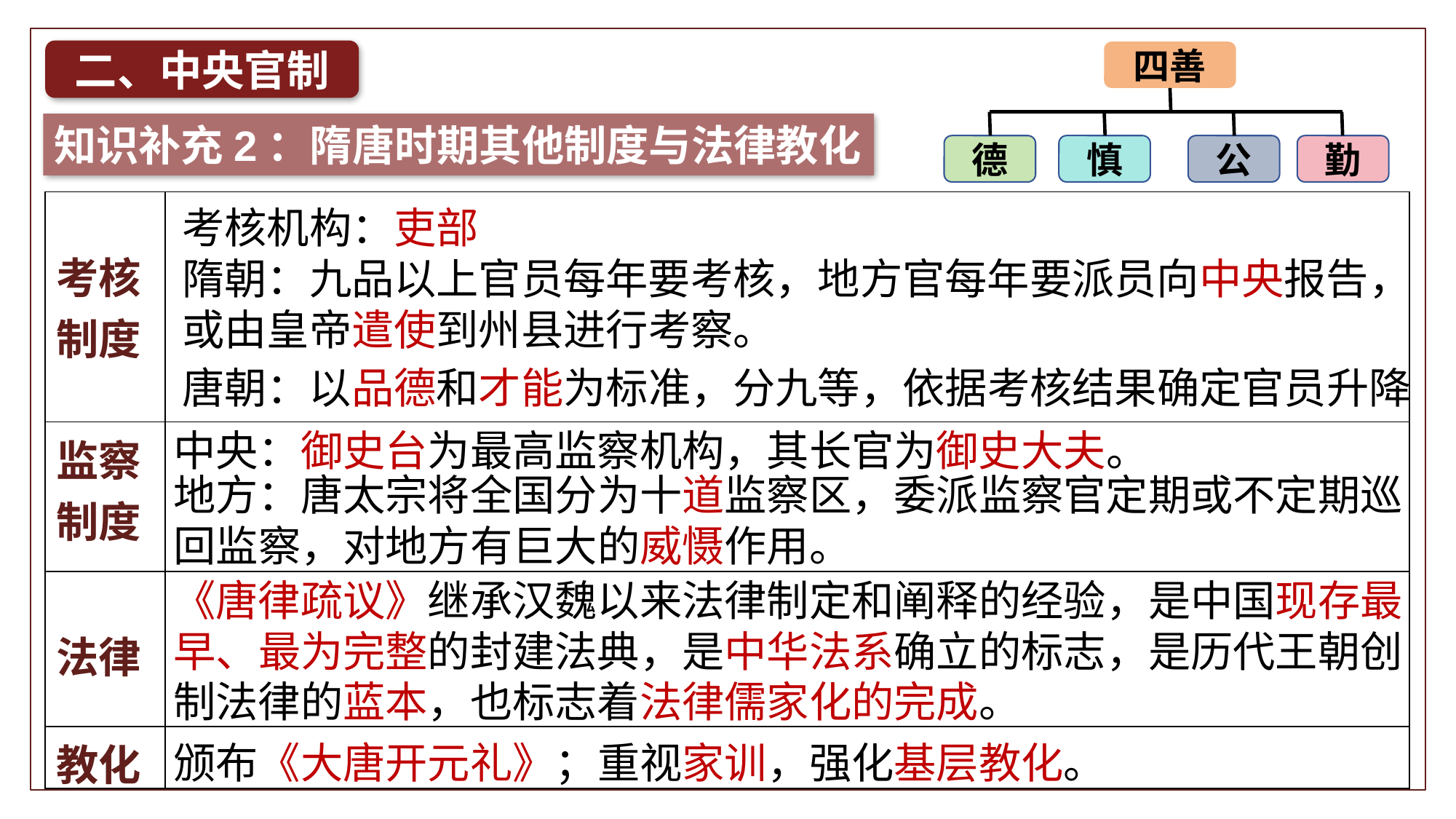

二、中央官制
四善
德
慎
公
勤
知识补充2：隋唐时期其他制度与法律教化
| 考核制度 |  |
| --- | --- |
| 监察制度 |  |
| 法律 |  |
| 教化 |  |
考核机构：吏部
隋朝：九品以上官员每年要考核，地方官每年要派员向中央报告，或由皇帝遣使到州县进行考察。
唐朝：以品德和才能为标准，分九等，依据考核结果确定官员升降
中央：御史台为最高监察机构，其长官为御史大夫。
地方：唐太宗将全国分为十道监察区，委派监察官定期或不定期巡回监察，对地方有巨大的威慑作用。
《唐律疏议》继承汉魏以来法律制定和阐释的经验，是中国现存最早、最为完整的封建法典，是中华法系确立的标志，是历代王朝创制法律的蓝本，也标志着法律儒家化的完成。
颁布《大唐开元礼》；重视家训，强化基层教化。